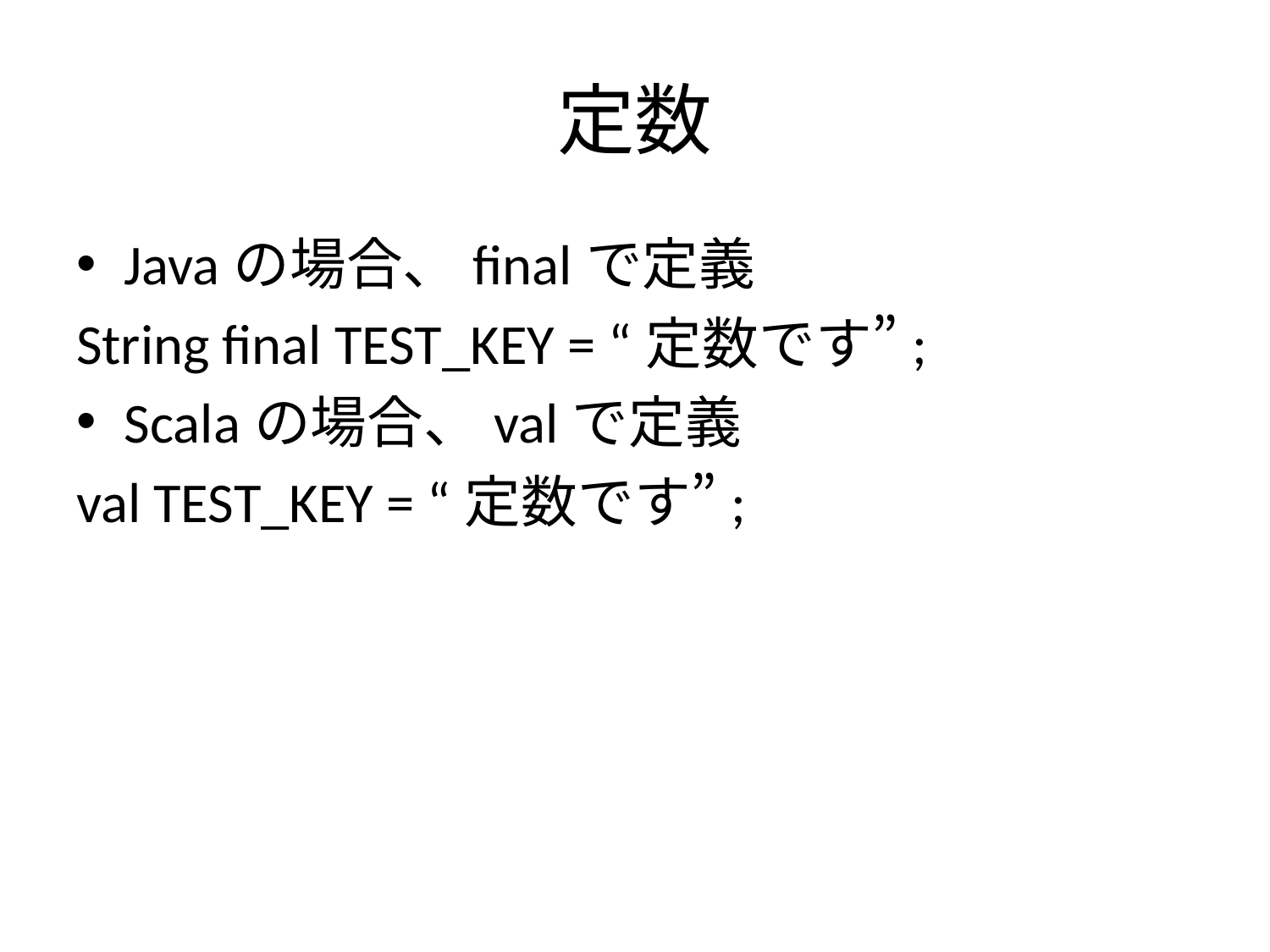

# 定数
Javaの場合、finalで定義
String final TEST_KEY = “定数です”;
Scalaの場合、valで定義
val TEST_KEY = “定数です”;